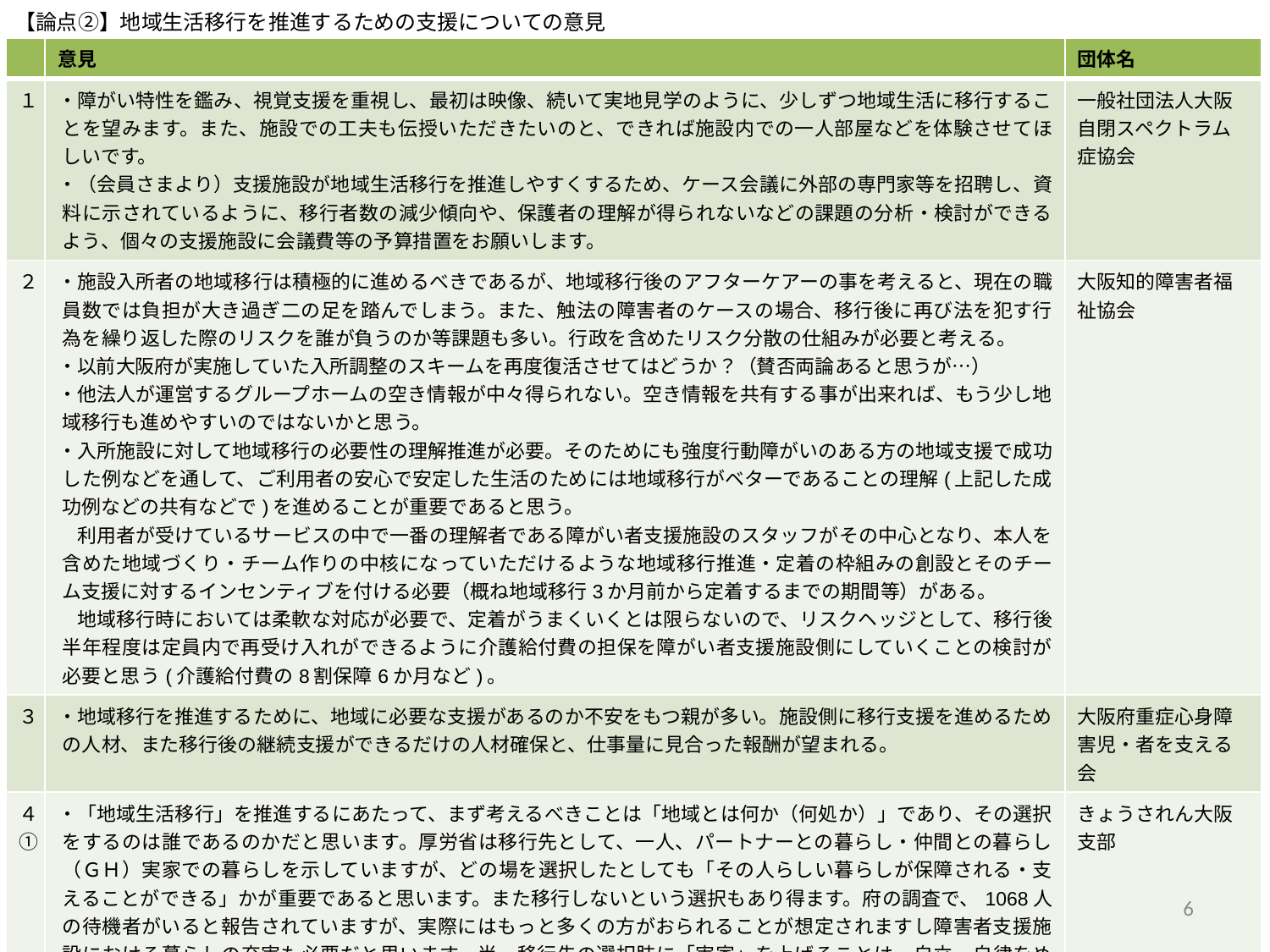

【論点➁】地域生活移行を推進するための支援についての意見
|  | 意見 | 団体名 |
| --- | --- | --- |
| １ | ・障がい特性を鑑み、視覚支援を重視し、最初は映像、続いて実地見学のように、少しずつ地域生活に移行することを望みます。また、施設での工夫も伝授いただきたいのと、できれば施設内での一人部屋などを体験させてほしいです。 ・（会員さまより）支援施設が地域生活移行を推進しやすくするため、ケース会議に外部の専門家等を招聘し、資料に示されているように、移行者数の減少傾向や、保護者の理解が得られないなどの課題の分析・検討ができるよう、個々の支援施設に会議費等の予算措置をお願いします。 | 一般社団法人大阪自閉スペクトラム症協会 |
| ２ | ・施設入所者の地域移行は積極的に進めるべきであるが、地域移行後のアフターケアーの事を考えると、現在の職員数では負担が大き過ぎ二の足を踏んでしまう。また、触法の障害者のケースの場合、移行後に再び法を犯す行為を繰り返した際のリスクを誰が負うのか等課題も多い。行政を含めたリスク分散の仕組みが必要と考える。 ・以前大阪府が実施していた入所調整のスキームを再度復活させてはどうか？（賛否両論あると思うが…） ・他法人が運営するグループホームの空き情報が中々得られない。空き情報を共有する事が出来れば、もう少し地域移行も進めやすいのではないかと思う。 ・入所施設に対して地域移行の必要性の理解推進が必要。そのためにも強度行動障がいのある方の地域支援で成功した例などを通して、ご利用者の安心で安定した生活のためには地域移行がベターであることの理解(上記した成功例などの共有などで)を進めることが重要であると思う。 　利用者が受けているサービスの中で一番の理解者である障がい者支援施設のスタッフがその中心となり、本人を含めた地域づくり・チーム作りの中核になっていただけるような地域移行推進・定着の枠組みの創設とそのチーム支援に対するインセンティブを付ける必要（概ね地域移行3か月前から定着するまでの期間等）がある。 　地域移行時においては柔軟な対応が必要で、定着がうまくいくとは限らないので、リスクヘッジとして、移行後半年程度は定員内で再受け入れができるように介護給付費の担保を障がい者支援施設側にしていくことの検討が必要と思う(介護給付費の8割保障6か月など)。 | 大阪知的障害者福祉協会 |
| ３ | ・地域移行を推進するために、地域に必要な支援があるのか不安をもつ親が多い。施設側に移行支援を進めるための人材、また移行後の継続支援ができるだけの人材確保と、仕事量に見合った報酬が望まれる。 | 大阪府重症心身障害児・者を支える会 |
| ４➀ | ・「地域生活移行」を推進するにあたって、まず考えるべきことは「地域とは何か（何処か）」であり、その選択をするのは誰であるのかだと思います。厚労省は移行先として、一人、パートナーとの暮らし・仲間との暮らし（ＧＨ）実家での暮らしを示していますが、どの場を選択したとしても「その人らしい暮らしが保障される・支えることができる」かが重要であると思います。また移行しないという選択もあり得ます。府の調査で、1068人の待機者がいると報告されていますが、実際にはもっと多くの方がおられることが想定されますし障害者支援施設における暮らしの充実も必要だと思います。尚、移行先の選択肢に「実家」を上げることは、自立・自律をめざす支援（厚労省も親元からの自立を掲げている）方向から選択肢に入っていることに疑問を感じています。 ・身体障害があると既存の建物では暮らすことは難しく、身体障害がなくても声などの騒音等の課題は大きく、近隣住民への理解がないと受け入れられない状況があるため、先ずは受け皿があってからの連携だと思います。暮らしの場と日中活動をセットで移行できるように考えることが必要だと思います。 | きょうされん大阪支部 |
6